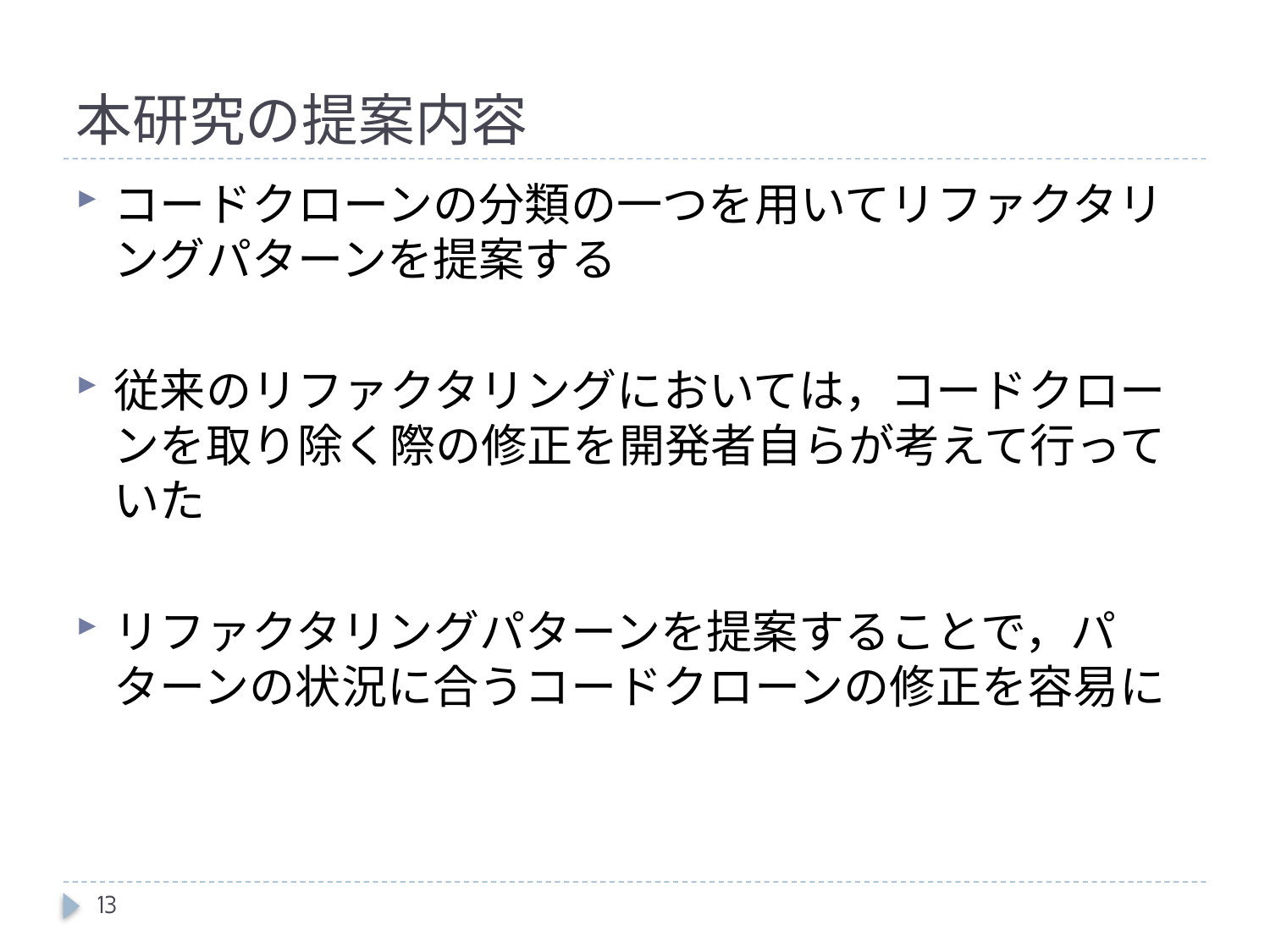

# 本研究の提案内容
コードクローンの分類の一つを用いてリファクタリングパターンを提案する

従来のリファクタリングにおいては，コードクローンを取り除く際の修正を開発者自らが考えて行っていた

リファクタリングパターンを提案することで，パターンの状況に合うコードクローンの修正を容易に
13